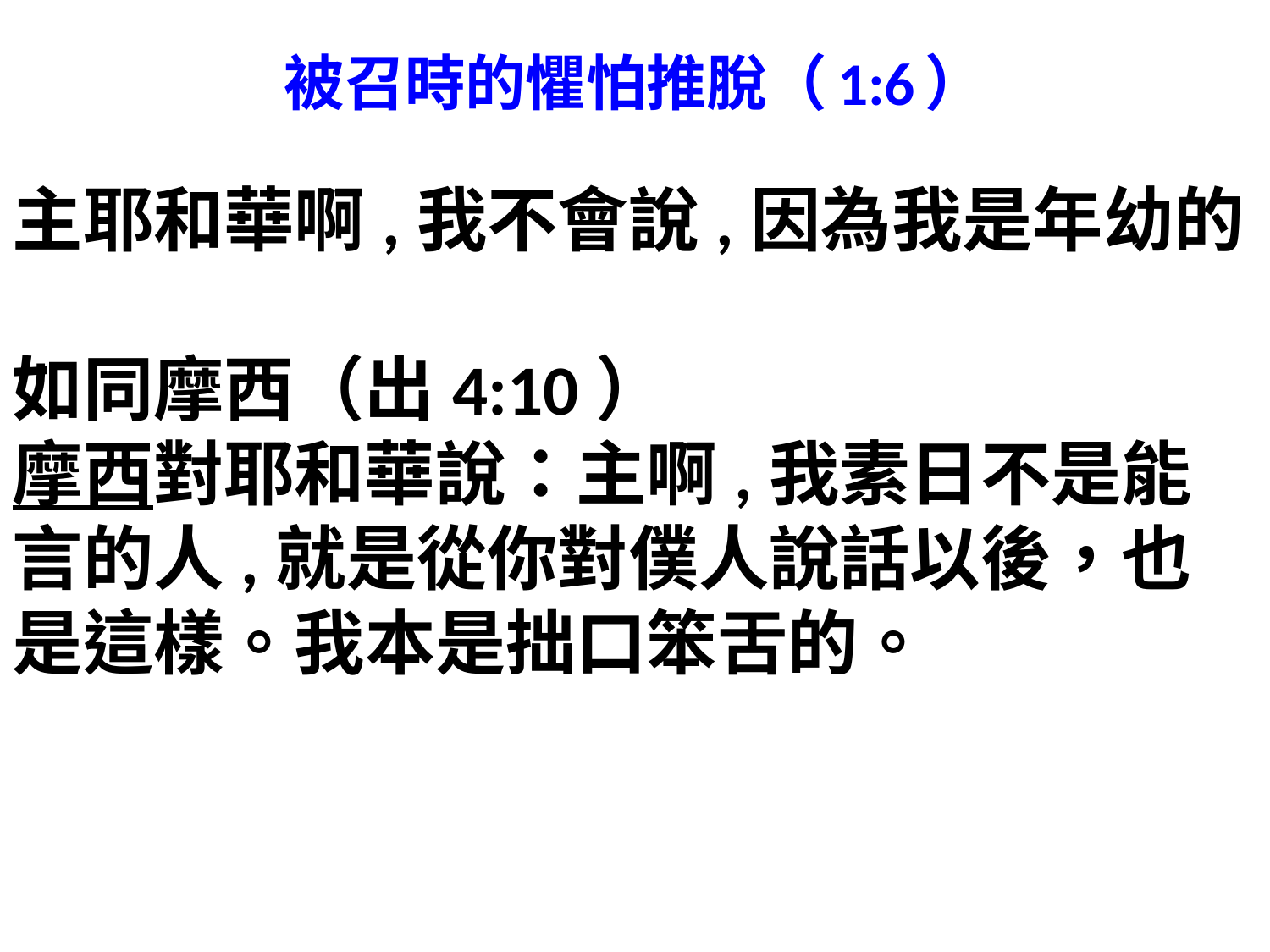

# 被召時的懼怕推脫（1:6）
主耶和華啊,我不會說,因為我是年幼的

如同摩西（出4:10）
摩西對耶和華說：主啊,我素日不是能言的人,就是從你對僕人說話以後，也是這樣。我本是拙口笨舌的。